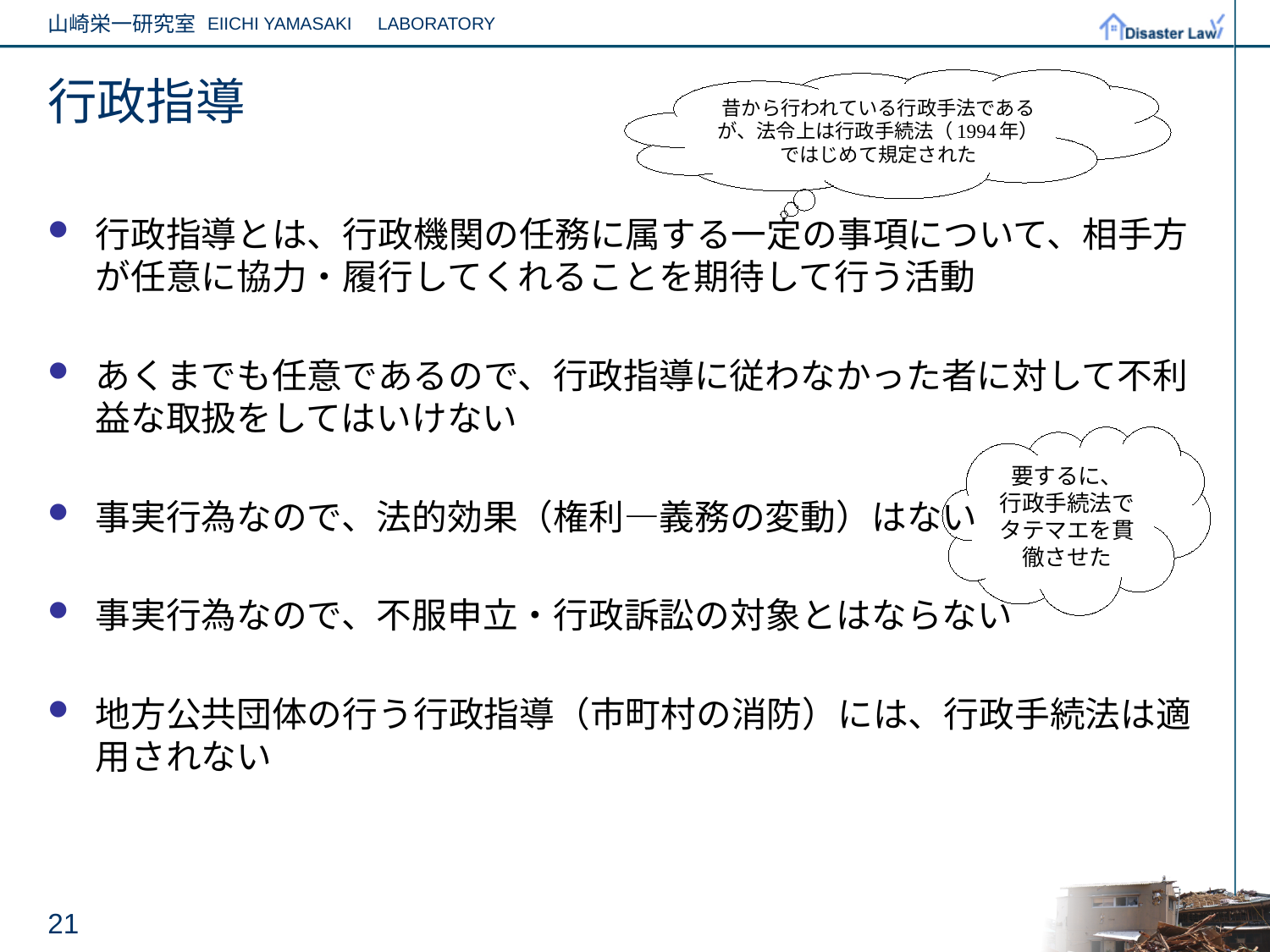

# 行政指導
昔から行われている行政手法であるが、法令上は行政手続法（1994年）ではじめて規定された
行政指導とは、行政機関の任務に属する一定の事項について、相手方が任意に協力・履行してくれることを期待して行う活動

あくまでも任意であるので、行政指導に従わなかった者に対して不利益な取扱をしてはいけない

事実行為なので、法的効果（権利―義務の変動）はない

事実行為なので、不服申立・行政訴訟の対象とはならない

地方公共団体の行う行政指導（市町村の消防）には、行政手続法は適用されない
要するに、
行政手続法でタテマエを貫徹させた
21